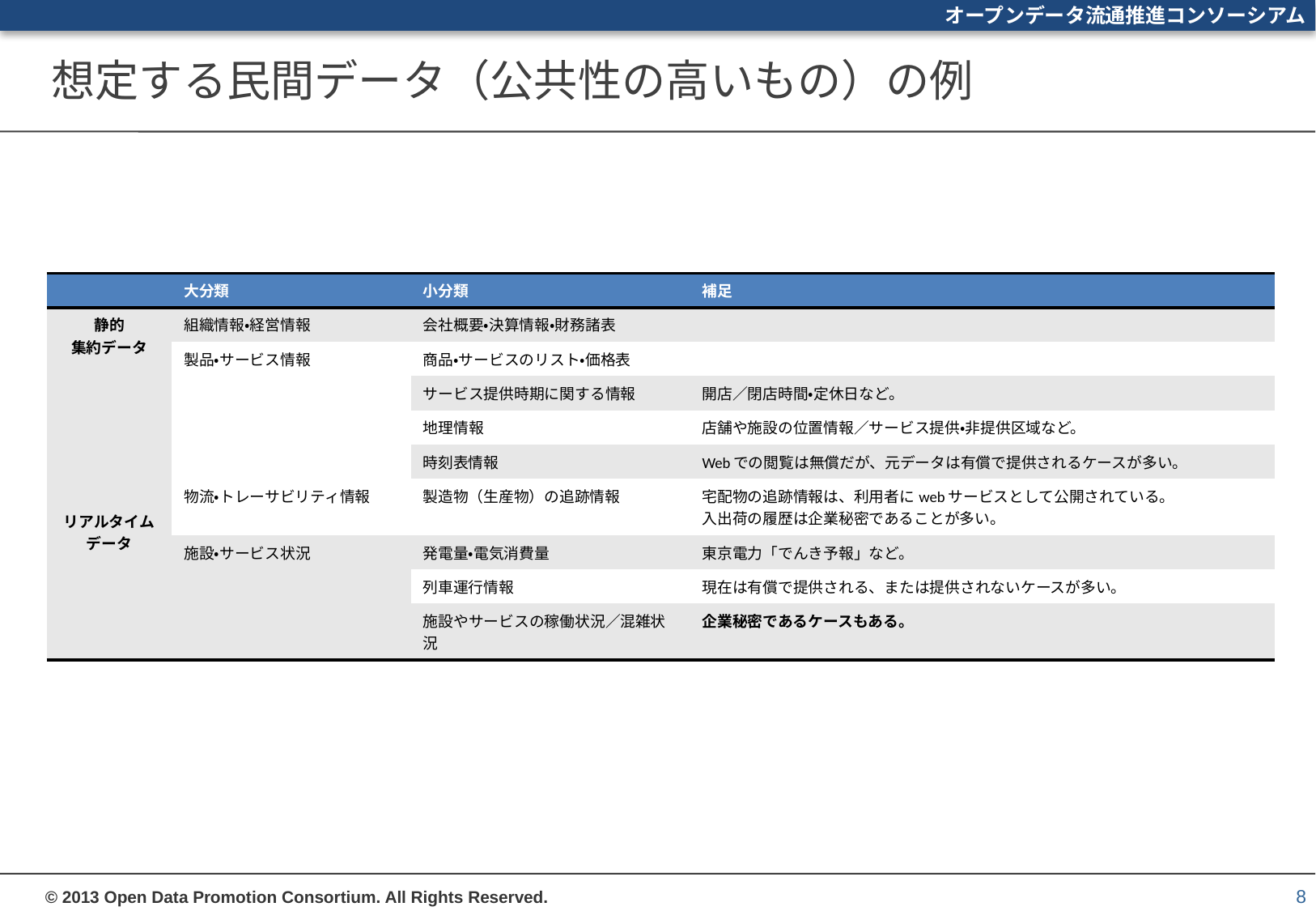

# 想定する民間データ（公共性の高いもの）の例
|  | 大分類 | 小分類 | 補足 |
| --- | --- | --- | --- |
| 静的 集約データ リアルタイムデータ | 組織情報・経営情報 | 会社概要・決算情報・財務諸表 |  |
|  | 製品・サービス情報 | 商品・サービスのリスト・価格表 |  |
|  |  | サービス提供時期に関する情報 | 開店／閉店時間・定休日など。 |
|  |  | 地理情報 | 店舗や施設の位置情報／サービス提供・非提供区域など。 |
|  |  | 時刻表情報 | Webでの閲覧は無償だが、元データは有償で提供されるケースが多い。 |
|  | 物流・トレーサビリティ情報 | 製造物（生産物）の追跡情報 | 宅配物の追跡情報は、利用者にwebサービスとして公開されている。 入出荷の履歴は企業秘密であることが多い。 |
|  | 施設・サービス状況 | 発電量・電気消費量 | 東京電力「でんき予報」など。 |
|  |  | 列車運行情報 | 現在は有償で提供される、または提供されないケースが多い。 |
|  |  | 施設やサービスの稼働状況／混雑状況 | 企業秘密であるケースもある。 |
8